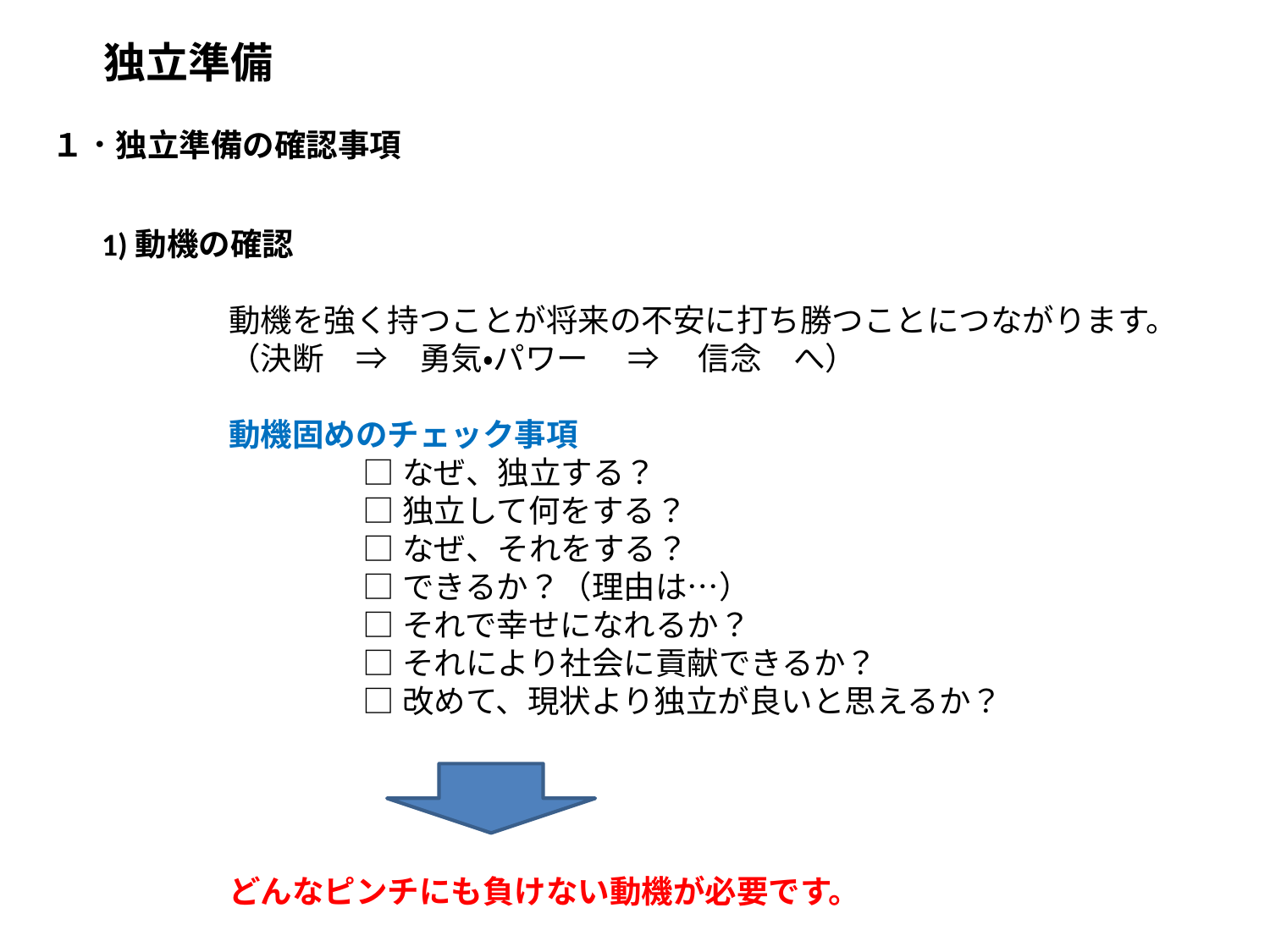

独立準備
１．独立準備の確認事項
1)動機の確認

	動機を強く持つことが将来の不安に打ち勝つことにつながります。
	（決断　⇒　勇気・パワー　 ⇒ 　信念　へ）

	動機固めのチェック事項
		 □なぜ、独立する？
		 □独立して何をする？
		 □なぜ、それをする？
		 □できるか？（理由は…）
		 □それで幸せになれるか？
		 □それにより社会に貢献できるか？
		 □改めて、現状より独立が良いと思えるか？

	どんなピンチにも負けない動機が必要です。